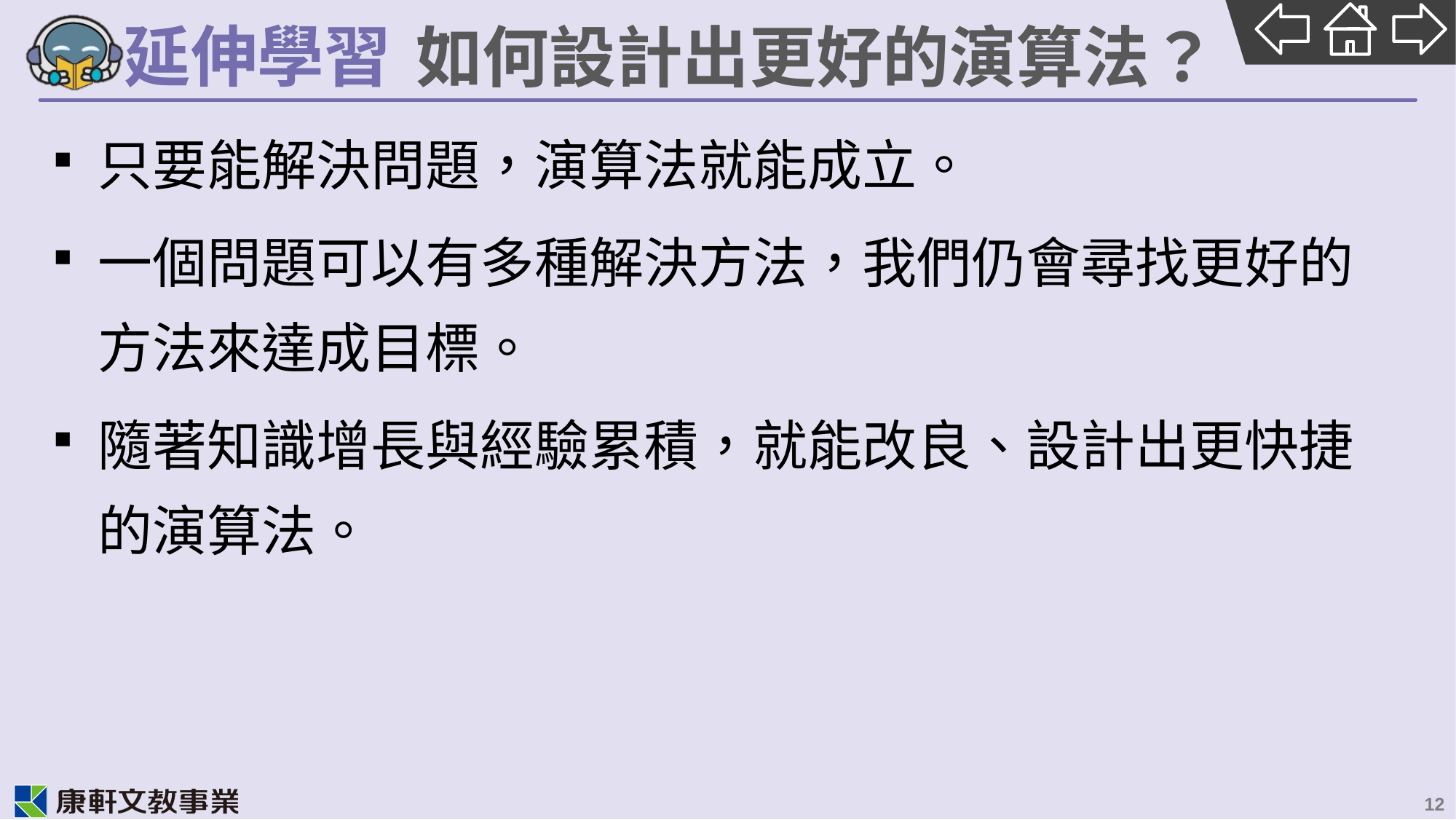

# 如何設計出更好的演算法？
只要能解決問題，演算法就能成立。
一個問題可以有多種解決方法，我們仍會尋找更好的方法來達成目標。
隨著知識增長與經驗累積，就能改良、設計出更快捷的演算法。
12